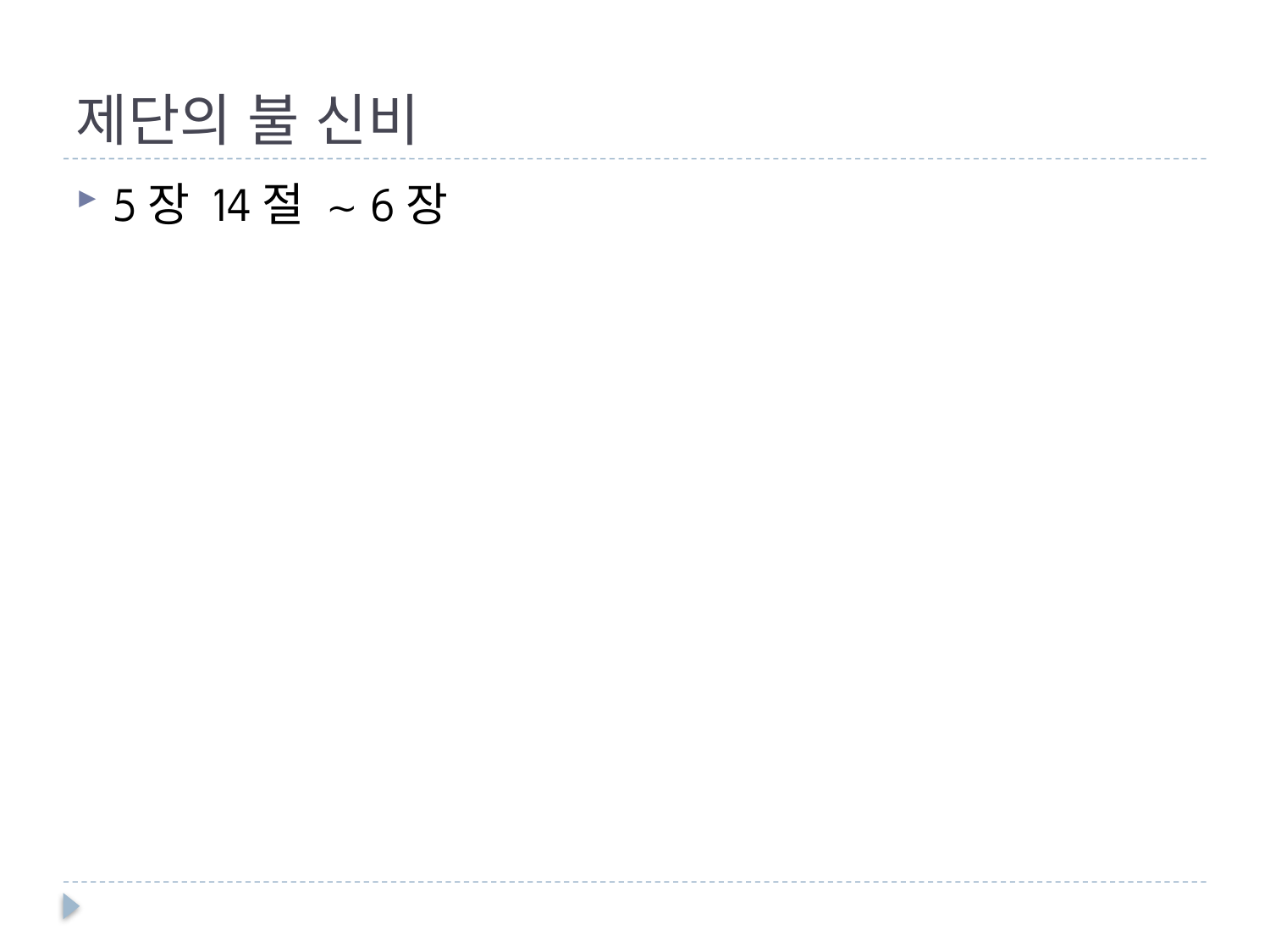

# 제단의 불 신비
5장 14절 ~ 6장